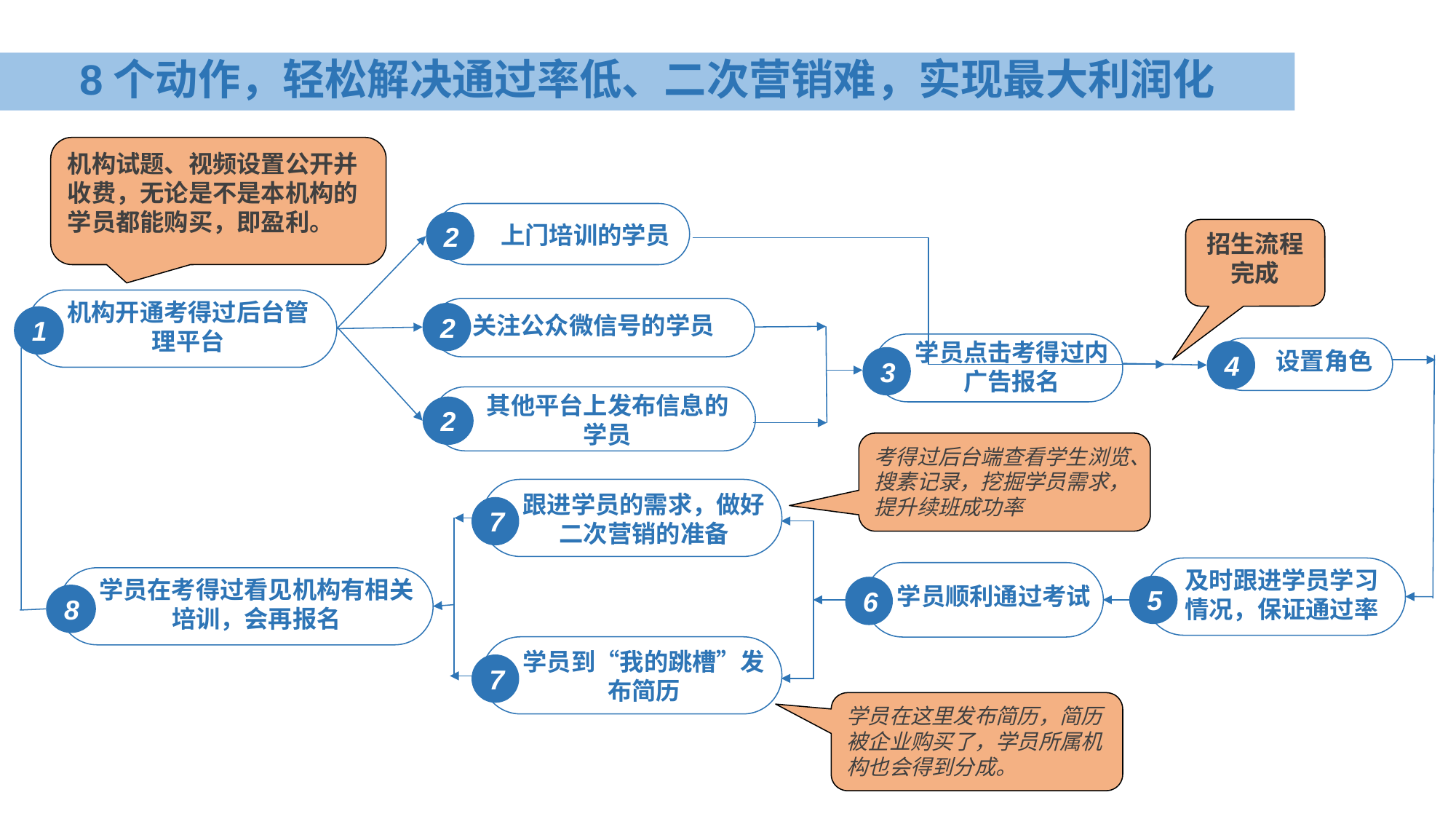

8个动作，轻松解决通过率低、二次营销难，实现最大利润化
机构试题、视频设置公开并收费，无论是不是本机构的学员都能购买，即盈利。

2
上门培训的学员
招生流程
完成

机构开通考得过后台管理平台
1

2
关注公众微信号的学员
学员点击考得过内
广告报名

3

4
设置角色

及时跟进学员学习情况，保证通过率
5
其他平台上发布信息的
学员

2
考得过后台端查看学生浏览、搜素记录，挖掘学员需求，提升续班成功率

跟进学员的需求，做好二次营销的准备
7

学员顺利通过考试

学员在考得过看见机构有相关培训，会再报名
8
6

学员到“我的跳槽”发布简历
7
学员在这里发布简历，简历被企业购买了，学员所属机构也会得到分成。